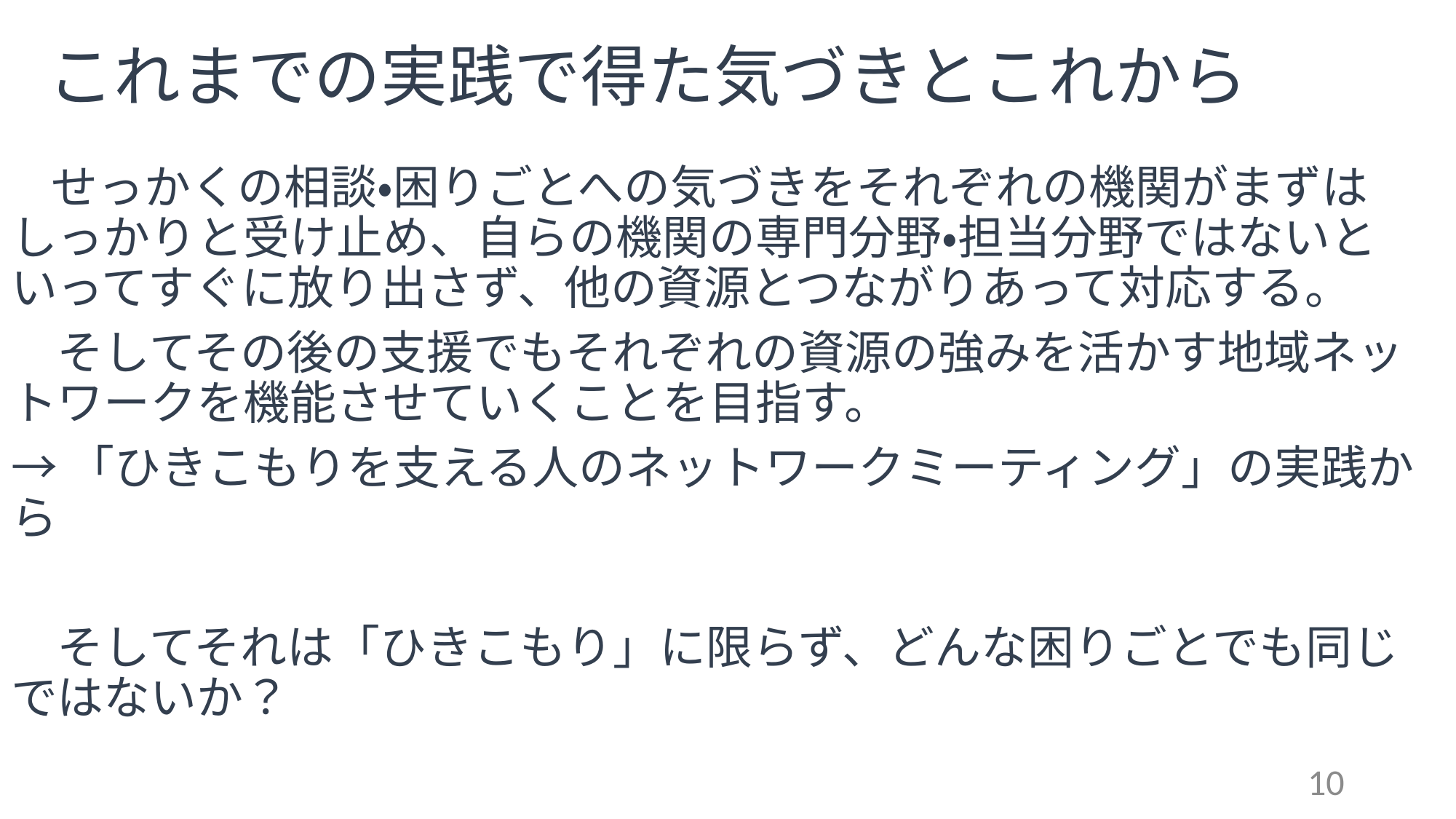

# これまでの実践で得た気づきとこれから
　せっかくの相談・困りごとへの気づきをそれぞれの機関がまずはしっかりと受け止め、自らの機関の専門分野・担当分野ではないといってすぐに放り出さず、他の資源とつながりあって対応する。
　そしてその後の支援でもそれぞれの資源の強みを活かす地域ネットワークを機能させていくことを目指す。
→「ひきこもりを支える人のネットワークミーティング」の実践から

　そしてそれは「ひきこもり」に限らず、どんな困りごとでも同じではないか？
10